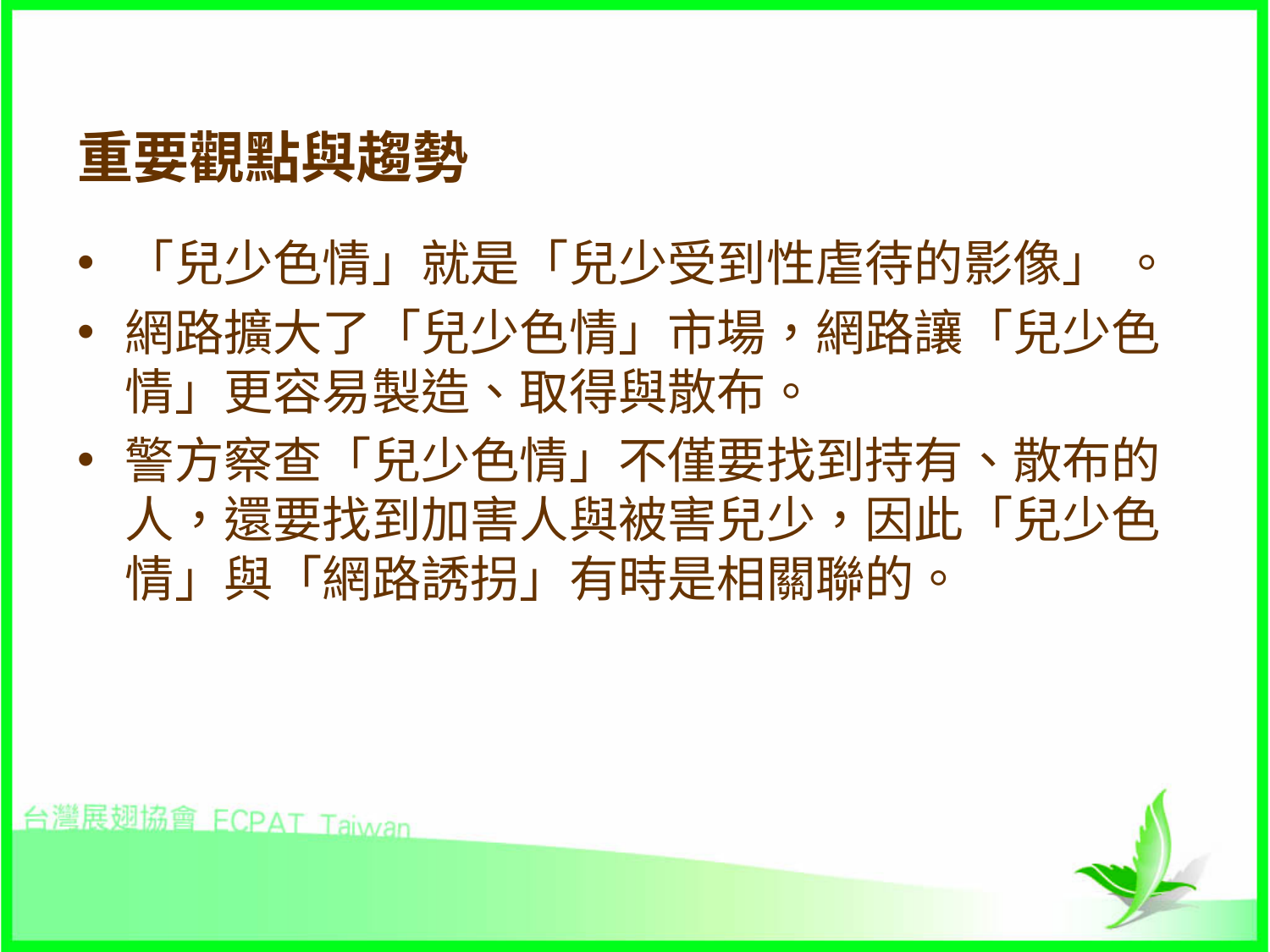

# 重要觀點與趨勢
「兒少色情」就是「兒少受到性虐待的影像」 。
網路擴大了「兒少色情」市場，網路讓「兒少色情」更容易製造、取得與散布。
警方察查「兒少色情」不僅要找到持有、散布的人，還要找到加害人與被害兒少，因此「兒少色情」與「網路誘拐」有時是相關聯的。